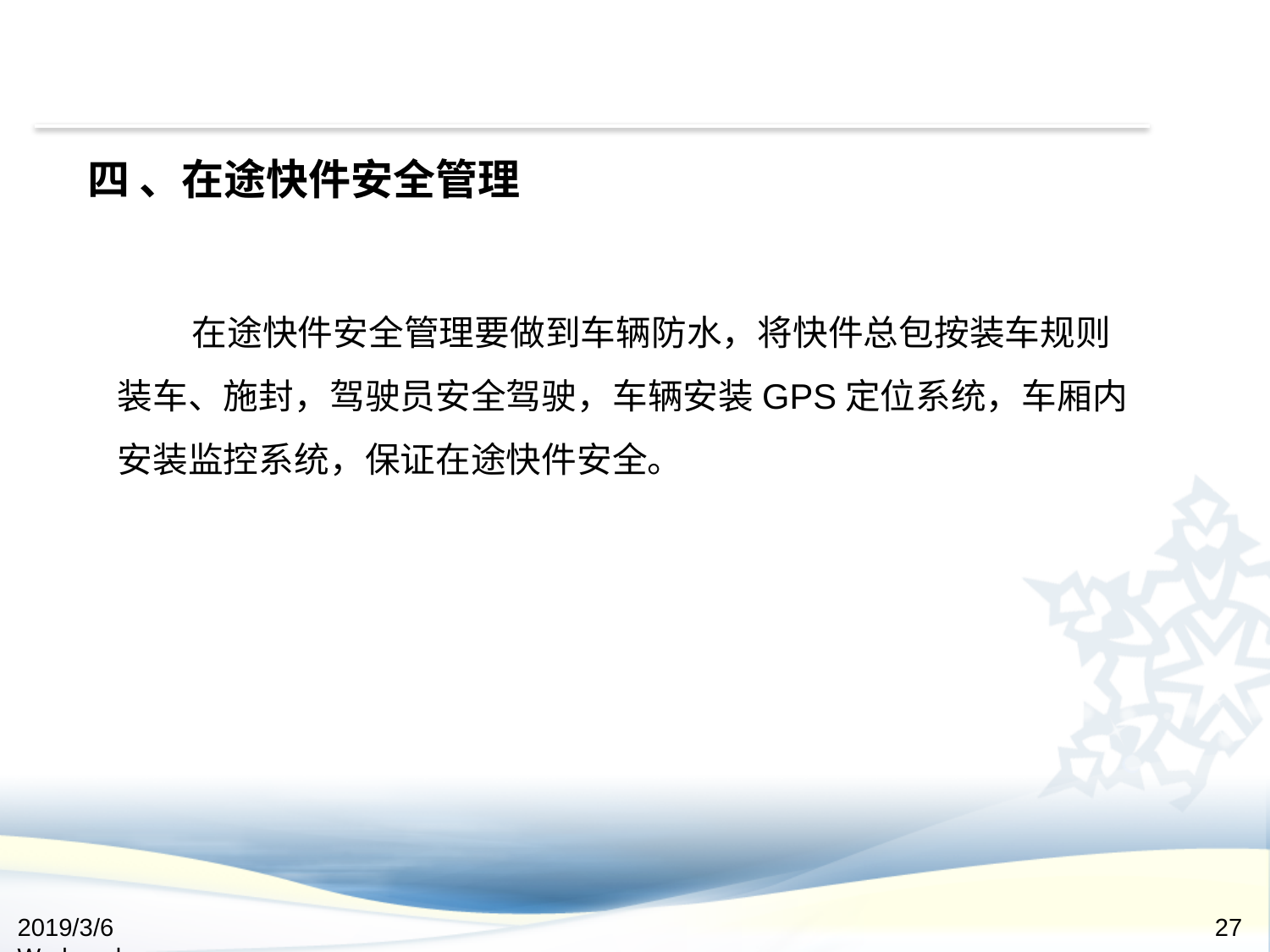

四 、在途快件安全管理
在途快件安全管理要做到车辆防水，将快件总包按装车规则装车、施封，驾驶员安全驾驶，车辆安装GPS定位系统，车厢内安装监控系统，保证在途快件安全。